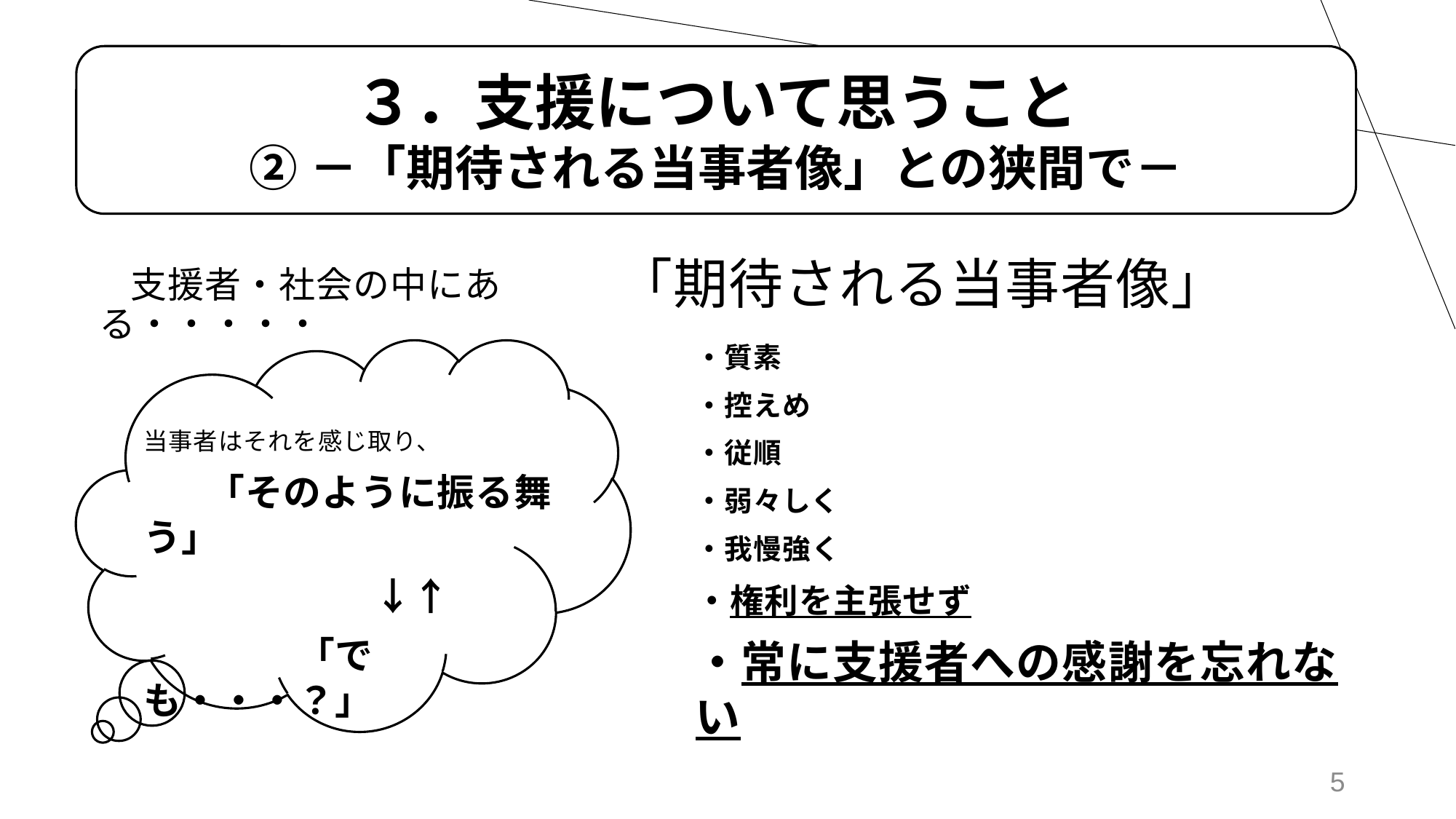

３．支援について思うこと
②－「期待される当事者像」との狭間で－
「期待される当事者像」
　支援者・社会の中にある・・・・・

・質素
・控えめ
・従順
・弱々しく
・我慢強く
・権利を主張せず
・常に支援者への感謝を忘れない

当事者はそれを感じ取り、
　　「そのように振る舞う」
　　　　　　↓↑
　　　　「でも・・・？」

5